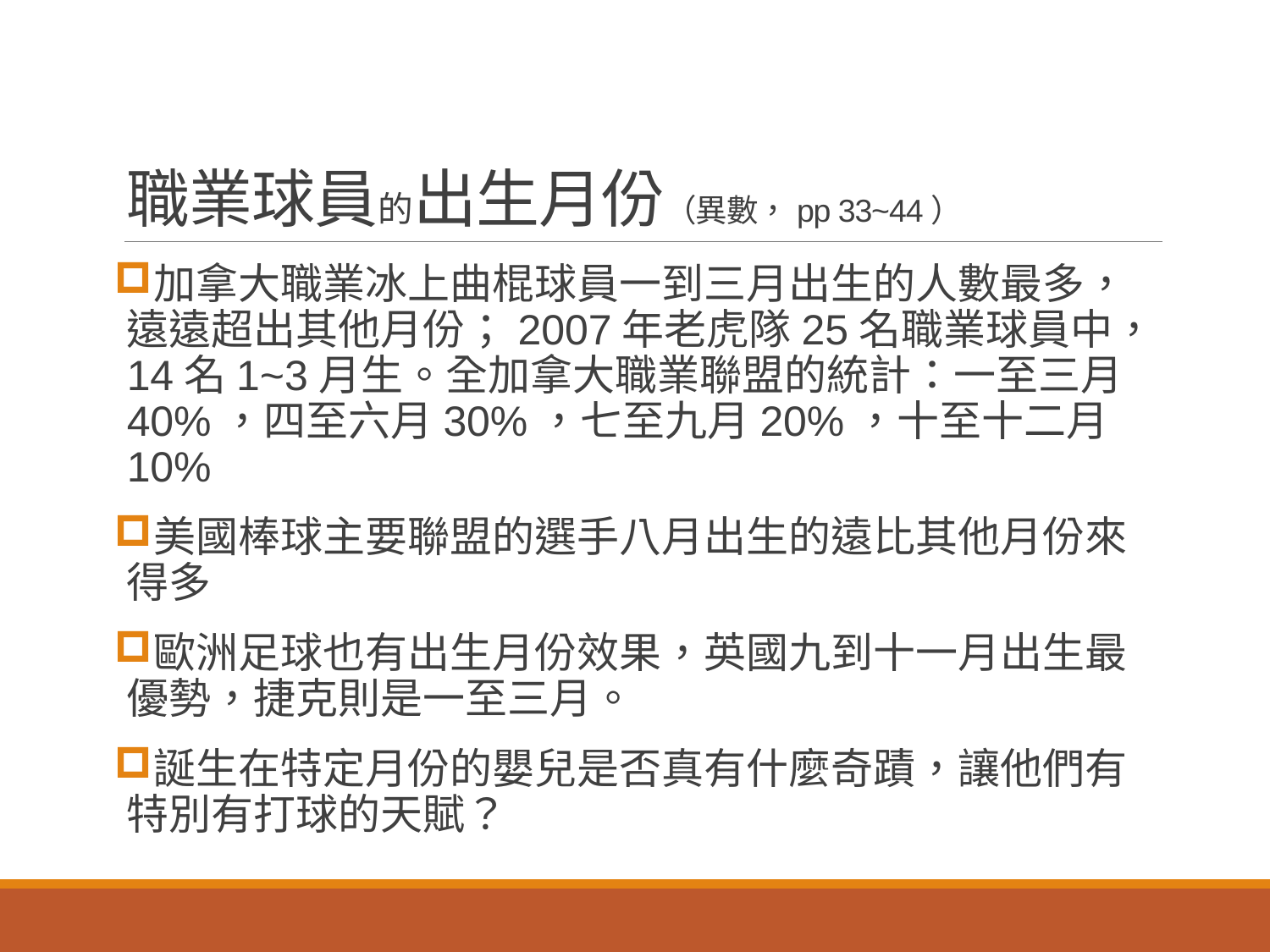

# 職業球員的出生月份（異數，pp 33~44）
加拿大職業冰上曲棍球員一到三月出生的人數最多，遠遠超出其他月份；2007年老虎隊25名職業球員中，14名1~3月生。全加拿大職業聯盟的統計：一至三月40%，四至六月30%，七至九月20%，十至十二月10%
美國棒球主要聯盟的選手八月出生的遠比其他月份來得多
歐洲足球也有出生月份效果，英國九到十一月出生最優勢，捷克則是一至三月。
誕生在特定月份的嬰兒是否真有什麼奇蹟，讓他們有特別有打球的天賦？